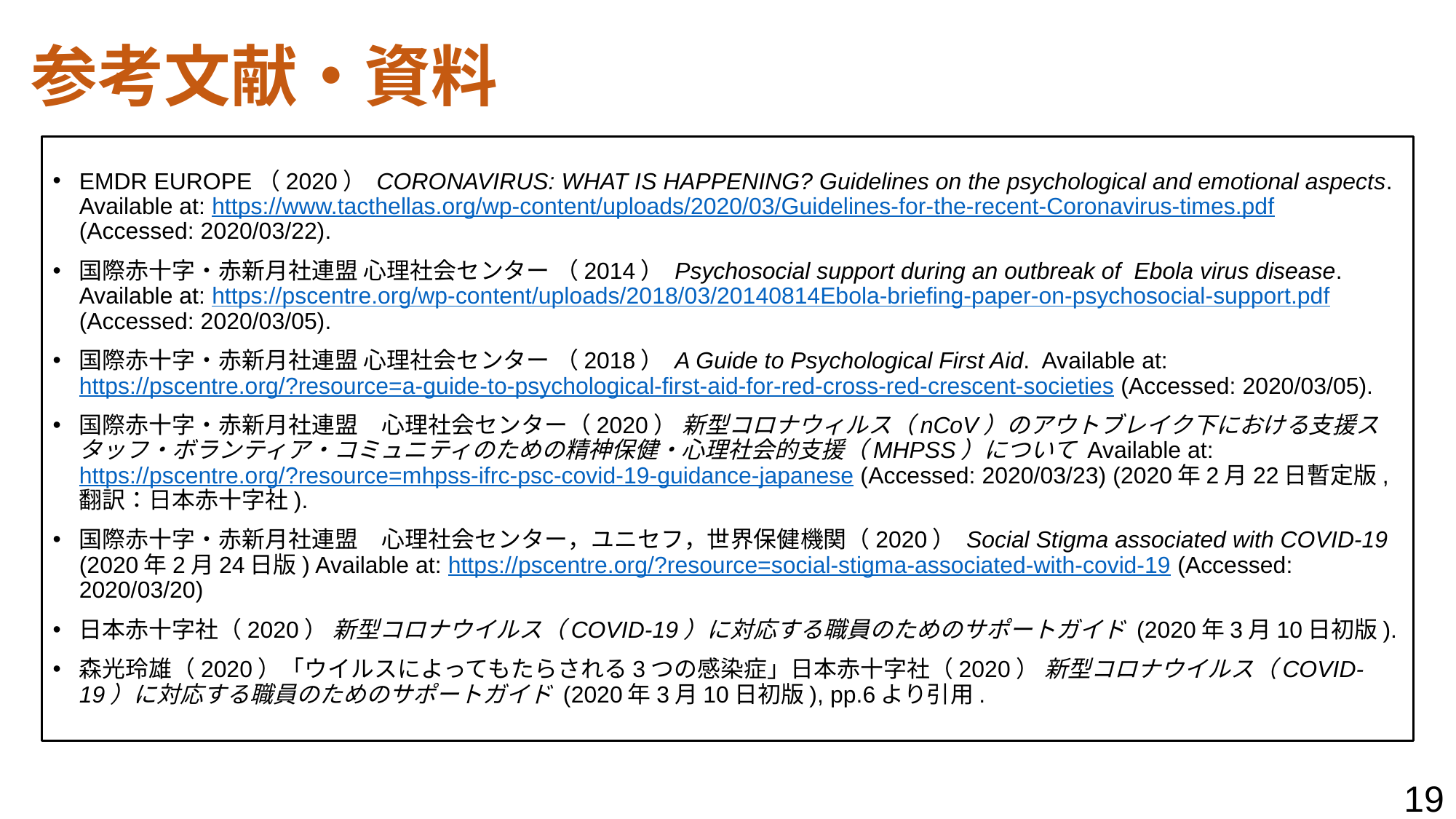

# 参考文献・資料
EMDR EUROPE（2020） CORONAVIRUS: WHAT IS HAPPENING? Guidelines on the psychological and emotional aspects. Available at: https://www.tacthellas.org/wp-content/uploads/2020/03/Guidelines-for-the-recent-Coronavirus-times.pdf　(Accessed: 2020/03/22).
国際赤十字・赤新月社連盟 心理社会センター （2014） Psychosocial support during an outbreak of  Ebola virus disease.  Available at: https://pscentre.org/wp-content/uploads/2018/03/20140814Ebola-briefing-paper-on-psychosocial-support.pdf (Accessed: 2020/03/05).
国際赤十字・赤新月社連盟 心理社会センター （2018） A Guide to Psychological First Aid.  Available at: https://pscentre.org/?resource=a-guide-to-psychological-first-aid-for-red-cross-red-crescent-societies (Accessed: 2020/03/05).
国際赤十字・赤新月社連盟　心理社会センター（2020） 新型コロナウィルス（nCoV）のアウトブレイク下における支援スタッフ・ボランティア・コミュニティのための精神保健・心理社会的支援（MHPSS）について Available at: https://pscentre.org/?resource=mhpss-ifrc-psc-covid-19-guidance-japanese (Accessed: 2020/03/23) (2020年2月22日暫定版, 翻訳：日本赤十字社).
国際赤十字・赤新月社連盟　心理社会センター，ユニセフ，世界保健機関（2020） Social Stigma associated with COVID-19 (2020年2月24日版) Available at: https://pscentre.org/?resource=social-stigma-associated-with-covid-19 (Accessed: 2020/03/20)
日本赤十字社（2020） 新型コロナウイルス（COVID-19）に対応する職員のためのサポートガイド (2020年3月10日初版).
森光玲雄（2020）「ウイルスによってもたらされる3つの感染症」日本赤十字社（2020） 新型コロナウイルス（COVID-19）に対応する職員のためのサポートガイド (2020年3月10日初版), pp.6より引用.
19